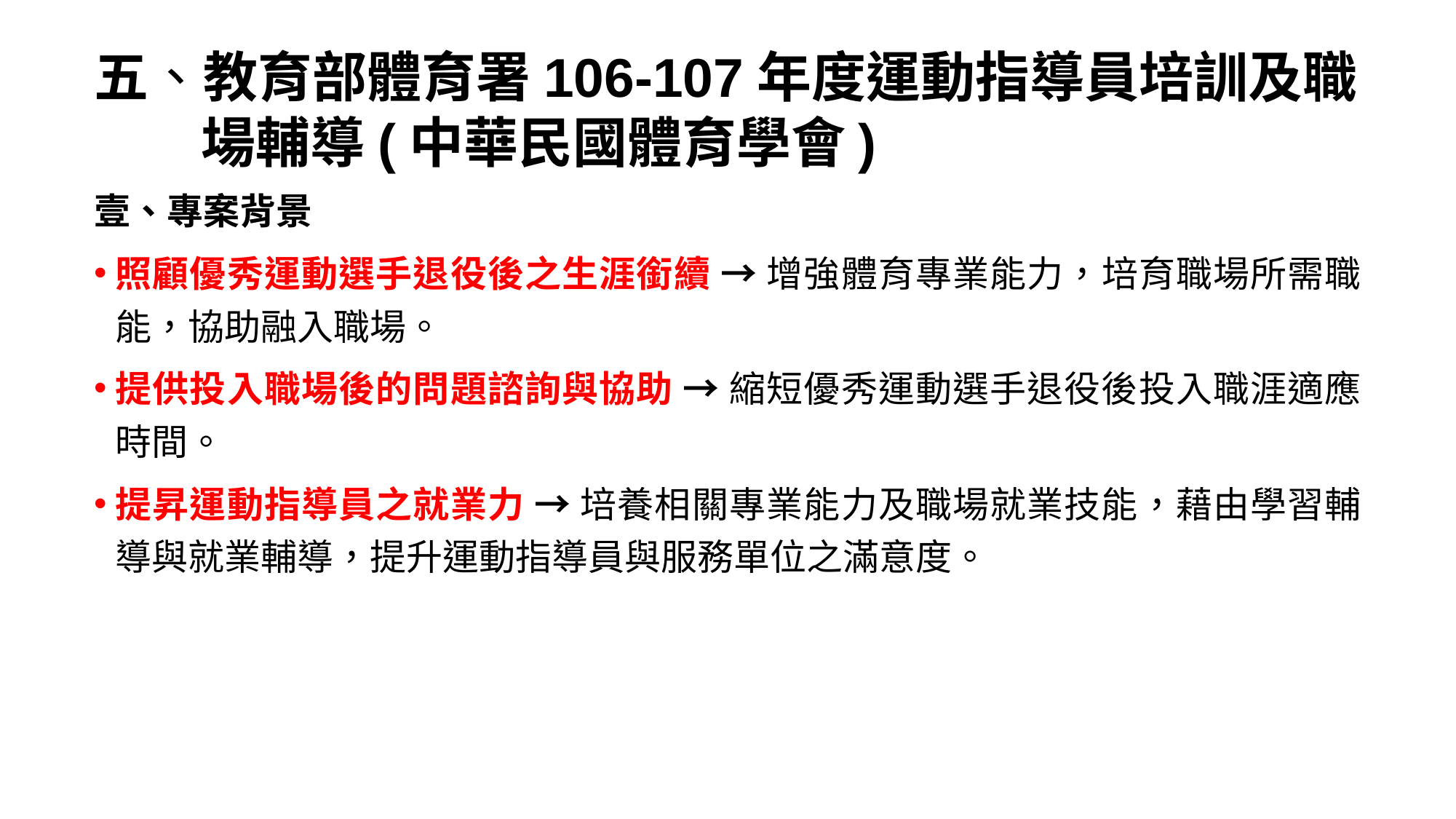

# 五、教育部體育署106-107年度運動指導員培訓及職場輔導(中華民國體育學會)
壹、專案背景
照顧優秀運動選手退役後之生涯銜續 → 增強體育專業能力，培育職場所需職能，協助融入職場。
提供投入職場後的問題諮詢與協助 → 縮短優秀運動選手退役後投入職涯適應時間。
提昇運動指導員之就業力 → 培養相關專業能力及職場就業技能，藉由學習輔導與就業輔導，提升運動指導員與服務單位之滿意度。